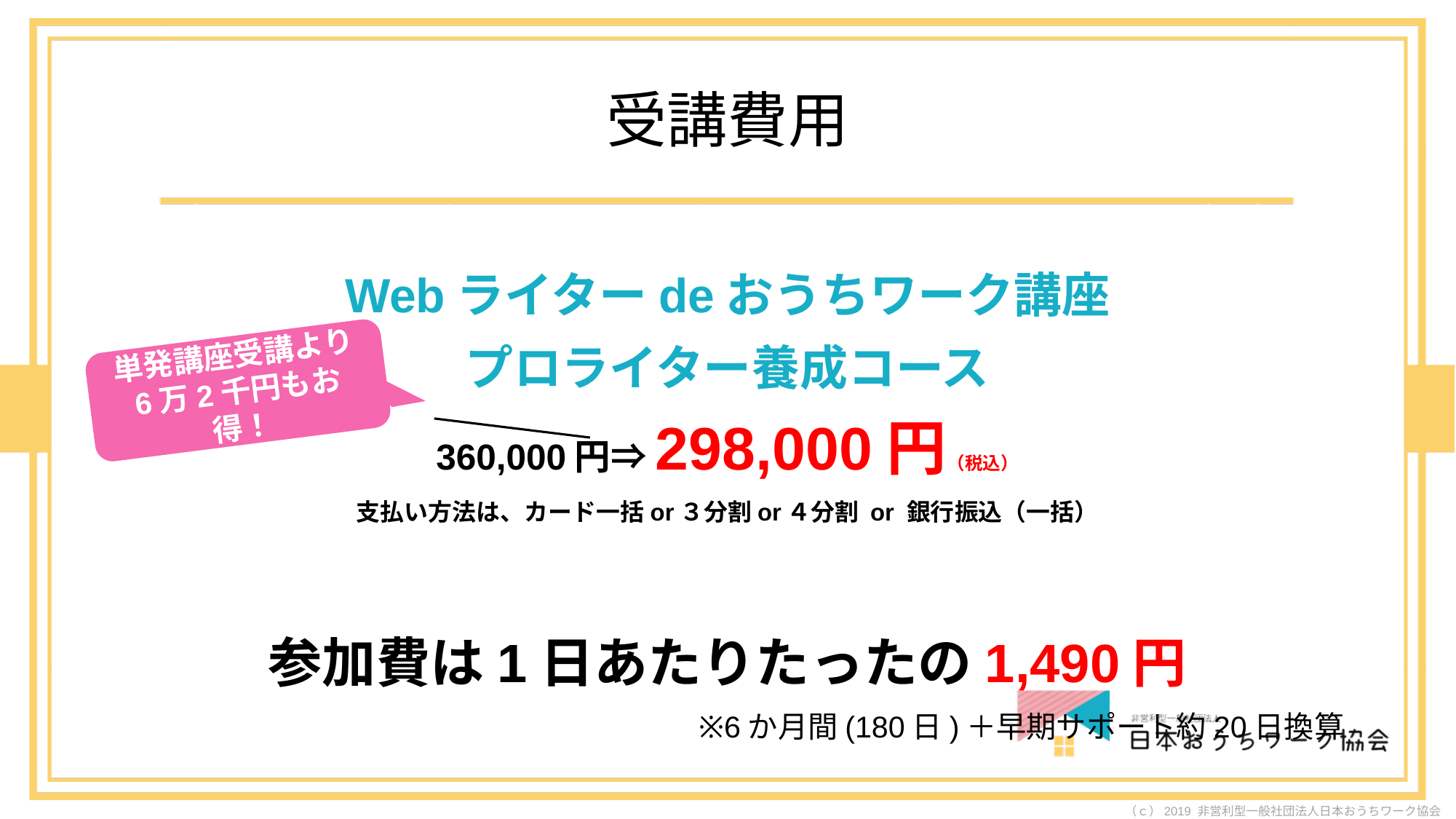

# 受講費用

Webライターdeおうちワーク講座
プロライター養成コース
360,000円⇒298,000円（税込）
支払い方法は、カード一括or３分割or４分割 or 銀行振込（一括）

参加費は1日あたりたったの1,490円
※6か月間(180日)＋早期サポート約20日換算

単発講座受講より
6万2千円もお得！